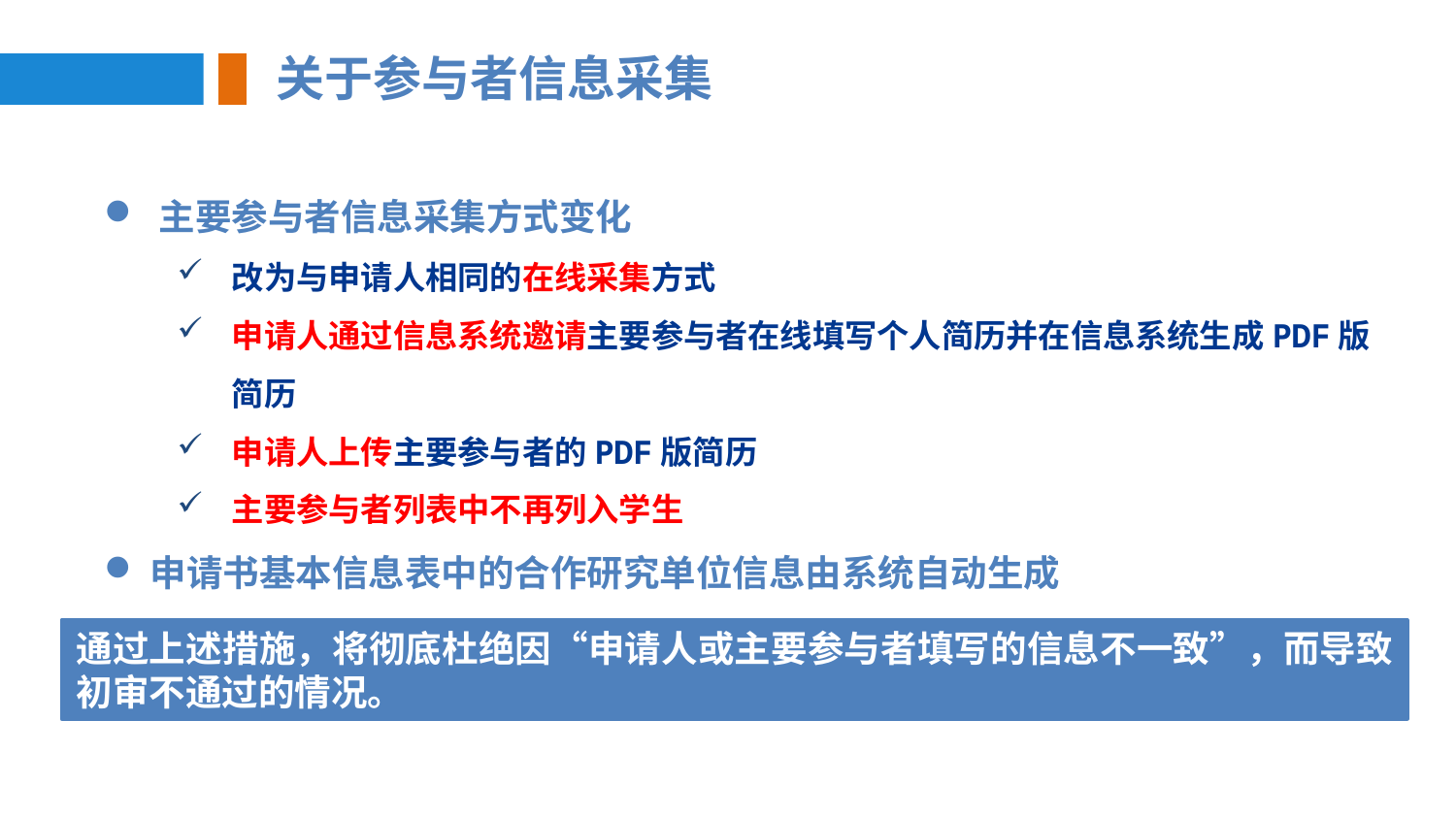

关于参与者信息采集

主要参与者信息采集方式变化
改为与申请人相同的在线采集方式
申请人通过信息系统邀请主要参与者在线填写个人简历并在信息系统生成PDF版简历
申请人上传主要参与者的PDF版简历
主要参与者列表中不再列入学生
申请书基本信息表中的合作研究单位信息由系统自动生成
通过上述措施，将彻底杜绝因“申请人或主要参与者填写的信息不一致”，而导致初审不通过的情况。